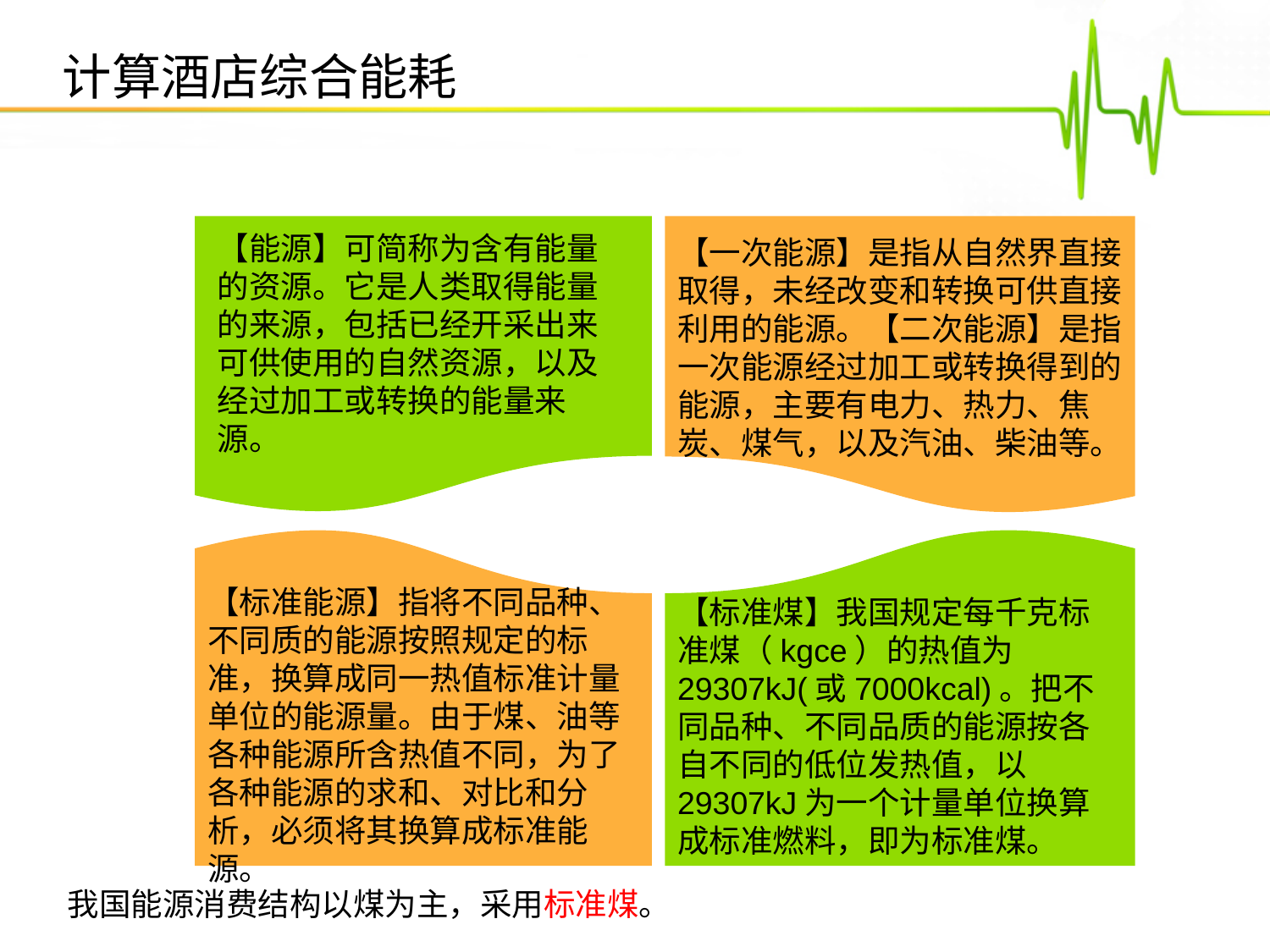

计算酒店综合能耗

【能源】可简称为含有能量的资源。它是人类取得能量的来源，包括已经开采出来可供使用的自然资源，以及经过加工或转换的能量来源。
【一次能源】是指从自然界直接取得，未经改变和转换可供直接利用的能源。【二次能源】是指一次能源经过加工或转换得到的能源，主要有电力、热力、焦炭、煤气，以及汽油、柴油等。
点击添加文本
点击添加文本

【标准能源】指将不同品种、不同质的能源按照规定的标准，换算成同一热值标准计量单位的能源量。由于煤、油等各种能源所含热值不同，为了各种能源的求和、对比和分析，必须将其换算成标准能源。
【标准煤】我国规定每千克标准煤（kgce）的热值为 29307kJ(或7000kcal)。把不同品种、不同品质的能源按各自不同的低位发热值，以29307kJ为一个计量单位换算成标准燃料，即为标准煤。
点击添加文本
点击添加文本
我国能源消费结构以煤为主，采用标准煤。